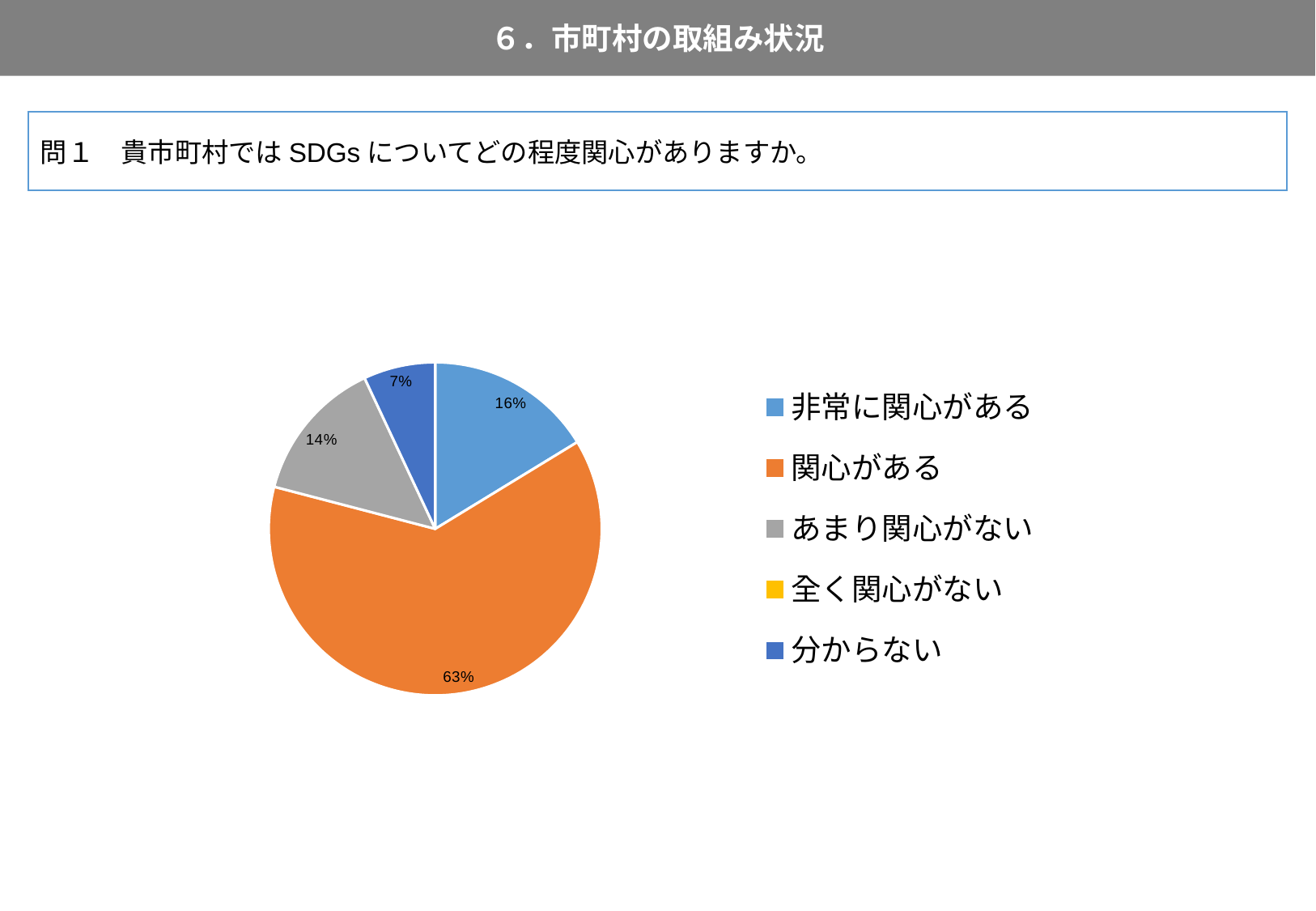

６．市町村の取組み状況
90
問１　貴市町村ではSDGsについてどの程度関心がありますか。

### Chart

| Category |  |
|---|---|
| 非常に関心がある | 7.0 |
| 関心がある | 27.0 |
| あまり関心がない | 6.0 |
| 全く関心がない | 0.0 |
| 分からない | 3.0 |